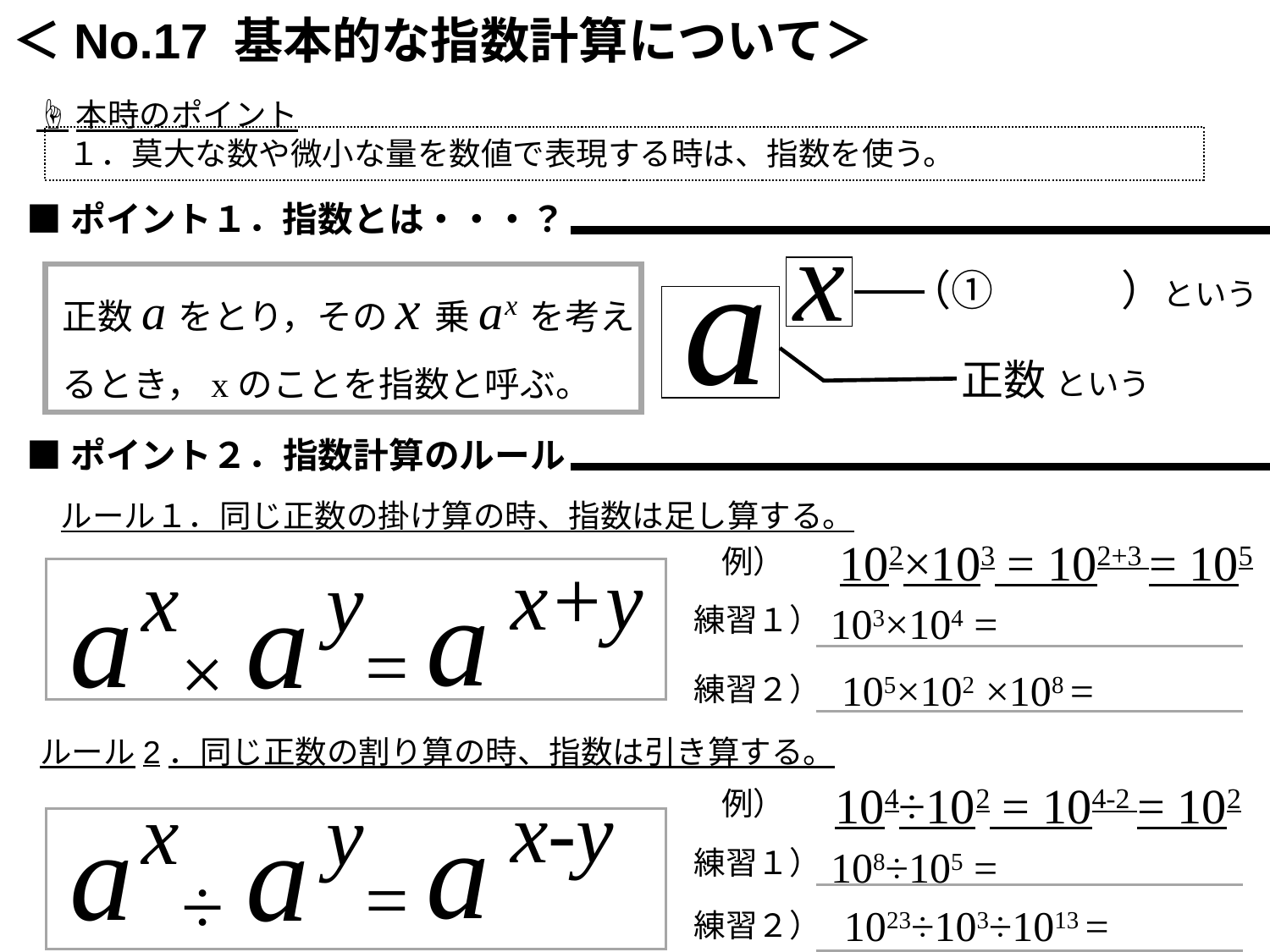

＜No.17 基本的な指数計算について＞
☝本時のポイント
　１．莫大な数や微小な量を数値で表現する時は、指数を使う。

■ポイント１．指数とは・・・？
x
a
正数aをとり，そのx乗a xを考えるとき，xのことを指数と呼ぶ。

（①　　　）という

正数 という

■ポイント２．指数計算のルール
ルール１．同じ正数の掛け算の時、指数は足し算する。
102×103 = 102+3 = 105
例）
x+y
x
y
a
a
a

103×104 =
練習１）
=
×
105×102 ×108 =
練習２）
ルール2．同じ正数の割り算の時、指数は引き算する。
104÷102 = 104-2 = 102
x-y
x
y
例）
a
a
a

108÷105 =
練習１）
=
÷
1023÷103÷1013 =
練習２）